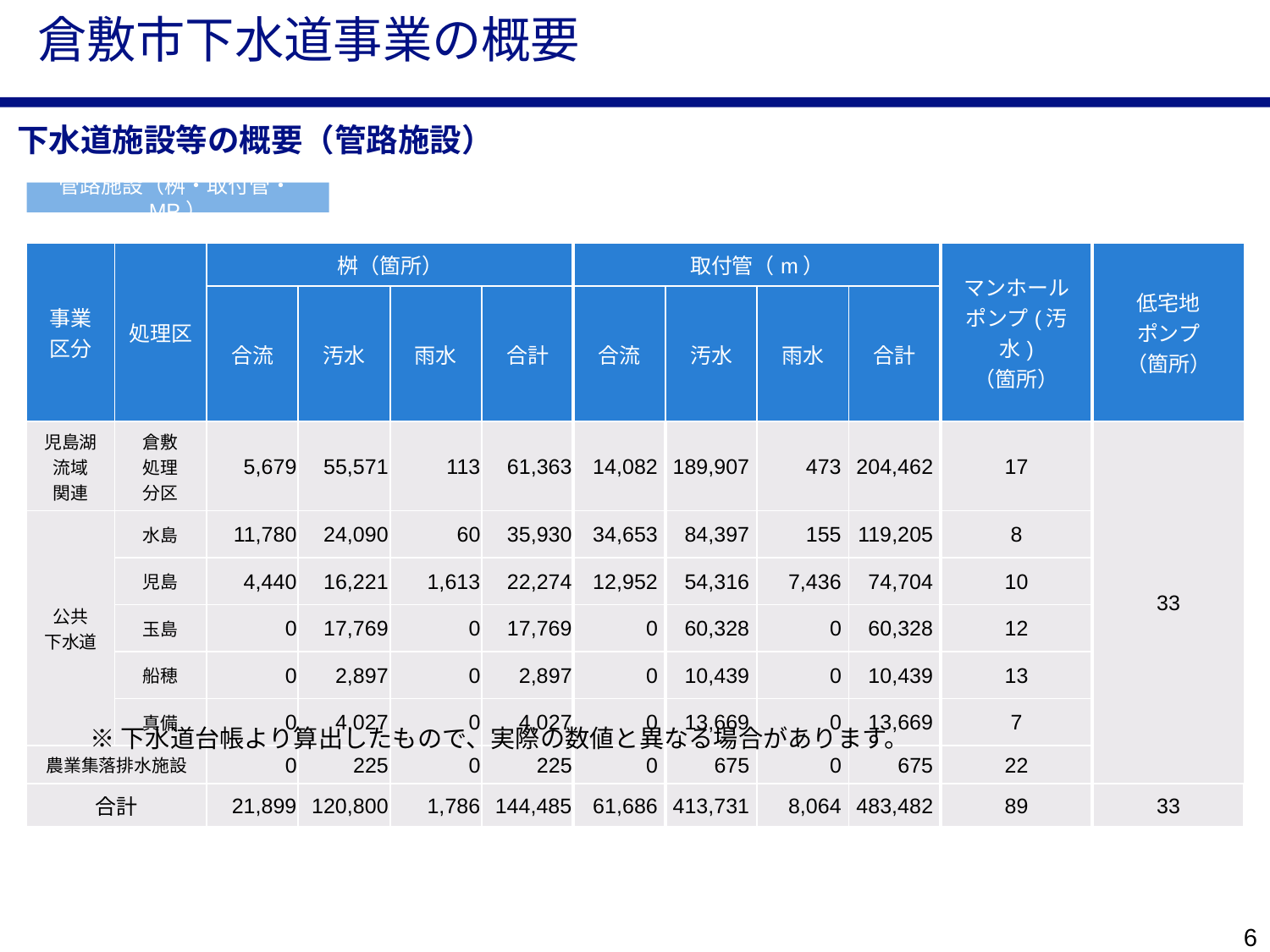

# 倉敷市下水道事業の概要
下水道施設等の概要（管路施設）
管路施設（桝・取付管・MP）
| 事業区分 | 処理区 | 桝（箇所） |  |  |  | 取付管（m） |  |  |  | マンホールポンプ(汚水) （箇所） | 低宅地 ポンプ （箇所） |
| --- | --- | --- | --- | --- | --- | --- | --- | --- | --- | --- | --- |
|  |  | 合流 | 汚水 | 雨水 | 合計 | 合流 | 汚水 | 雨水 | 合計 |  |  |
| 児島湖 流域 関連 | 倉敷 処理 分区 | 5,679 | 55,571 | 113 | 61,363 | 14,082 | 189,907 | 473 | 204,462 | 17 | 33 |
| 公共 下水道 | 水島 | 11,780 | 24,090 | 60 | 35,930 | 34,653 | 84,397 | 155 | 119,205 | 8 |  |
|  | 児島 | 4,440 | 16,221 | 1,613 | 22,274 | 12,952 | 54,316 | 7,436 | 74,704 | 10 |  |
|  | 玉島 | 0 | 17,769 | 0 | 17,769 | 0 | 60,328 | 0 | 60,328 | 12 |  |
|  | 船穂 | 0 | 2,897 | 0 | 2,897 | 0 | 10,439 | 0 | 10,439 | 13 |  |
|  | 真備 | 0 | 4,027 | 0 | 4,027 | 0 | 13,669 | 0 | 13,669 | 7 |  |
| 農業集落排水施設 |  | 0 | 225 | 0 | 225 | 0 | 675 | 0 | 675 | 22 |  |
| 合計 |  | 21,899 | 120,800 | 1,786 | 144,485 | 61,686 | 413,731 | 8,064 | 483,482 | 89 | 33 |
※下水道台帳より算出したもので、実際の数値と異なる場合があります。
6